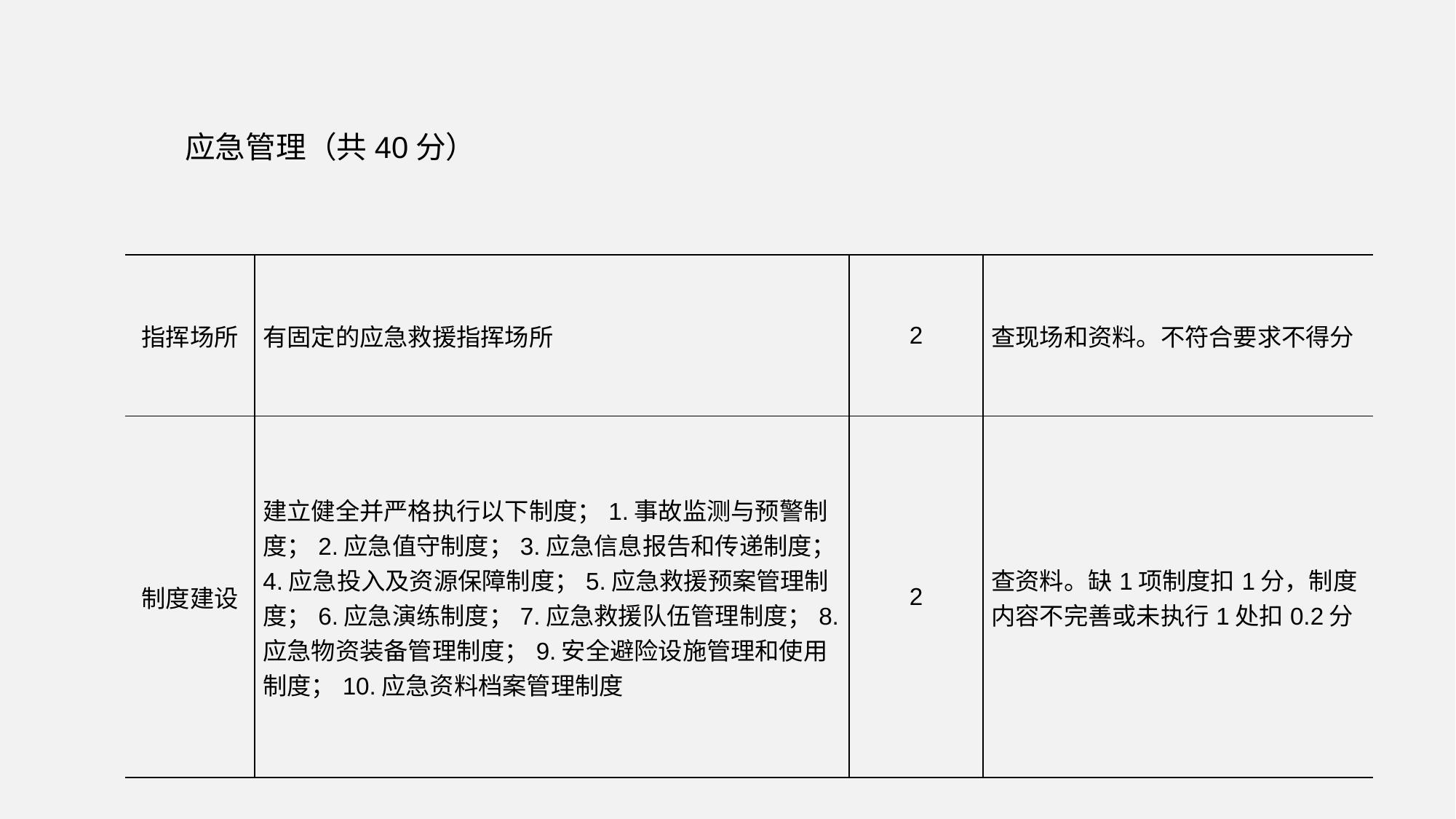

应急管理（共40分）
| 指挥场所 | 有固定的应急救援指挥场所 | 2 | 查现场和资料。不符合要求不得分 |
| --- | --- | --- | --- |
| 制度建设 | 建立健全并严格执行以下制度；1.事故监测与预警制度；2.应急值守制度；3.应急信息报告和传递制度；4.应急投入及资源保障制度；5.应急救援预案管理制度；6.应急演练制度；7.应急救援队伍管理制度；8.应急物资装备管理制度；9.安全避险设施管理和使用制度；10.应急资料档案管理制度 | 2 | 查资料。缺1项制度扣1分，制度内容不完善或未执行1处扣0.2分 |